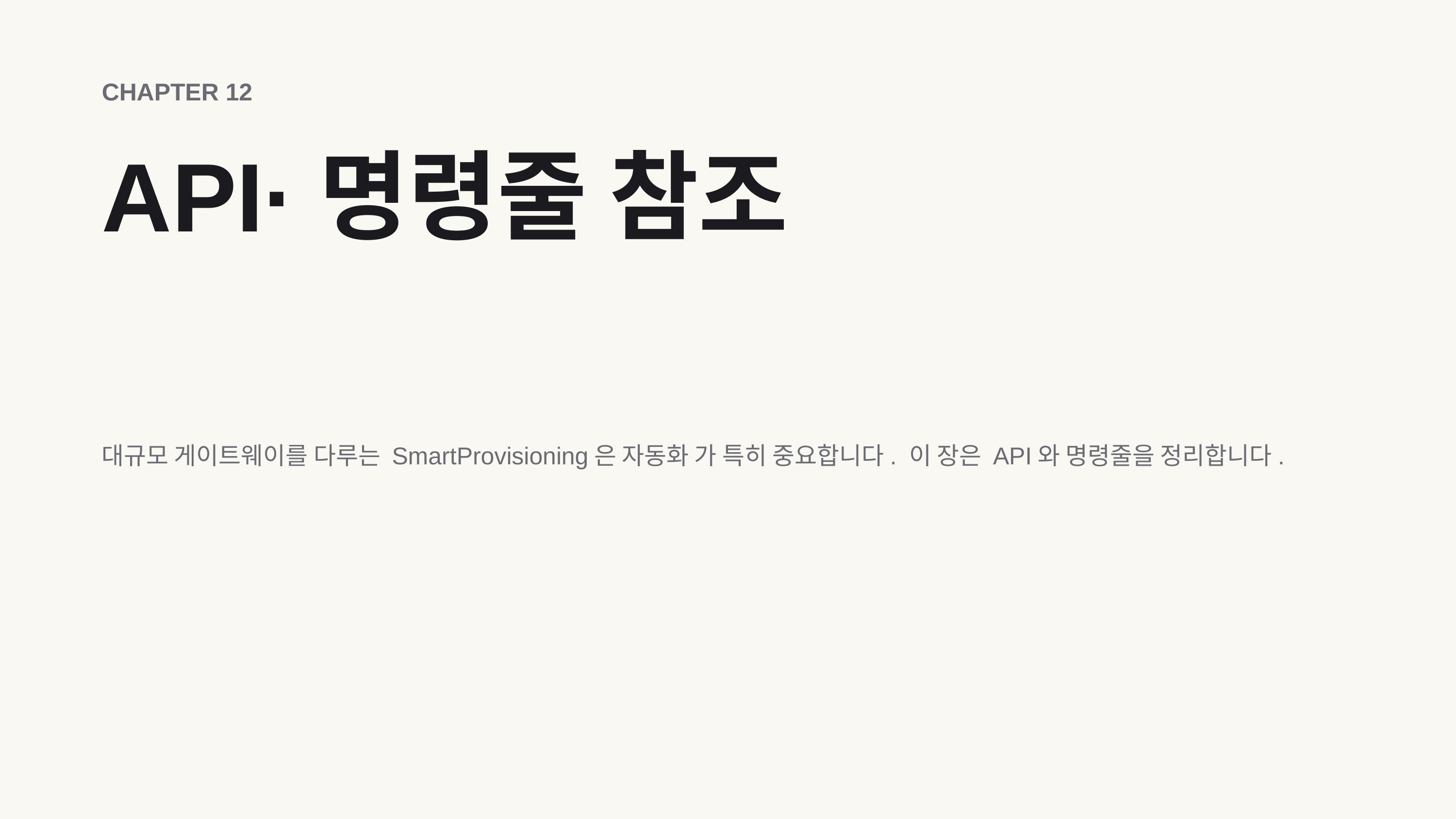

CHAPTER 12
API·명령줄 참조
대규모 게이트웨이를 다루는 SmartProvisioning은 자동화 가 특히 중요합니다. 이 장은 API와 명령줄을 정리합니다.